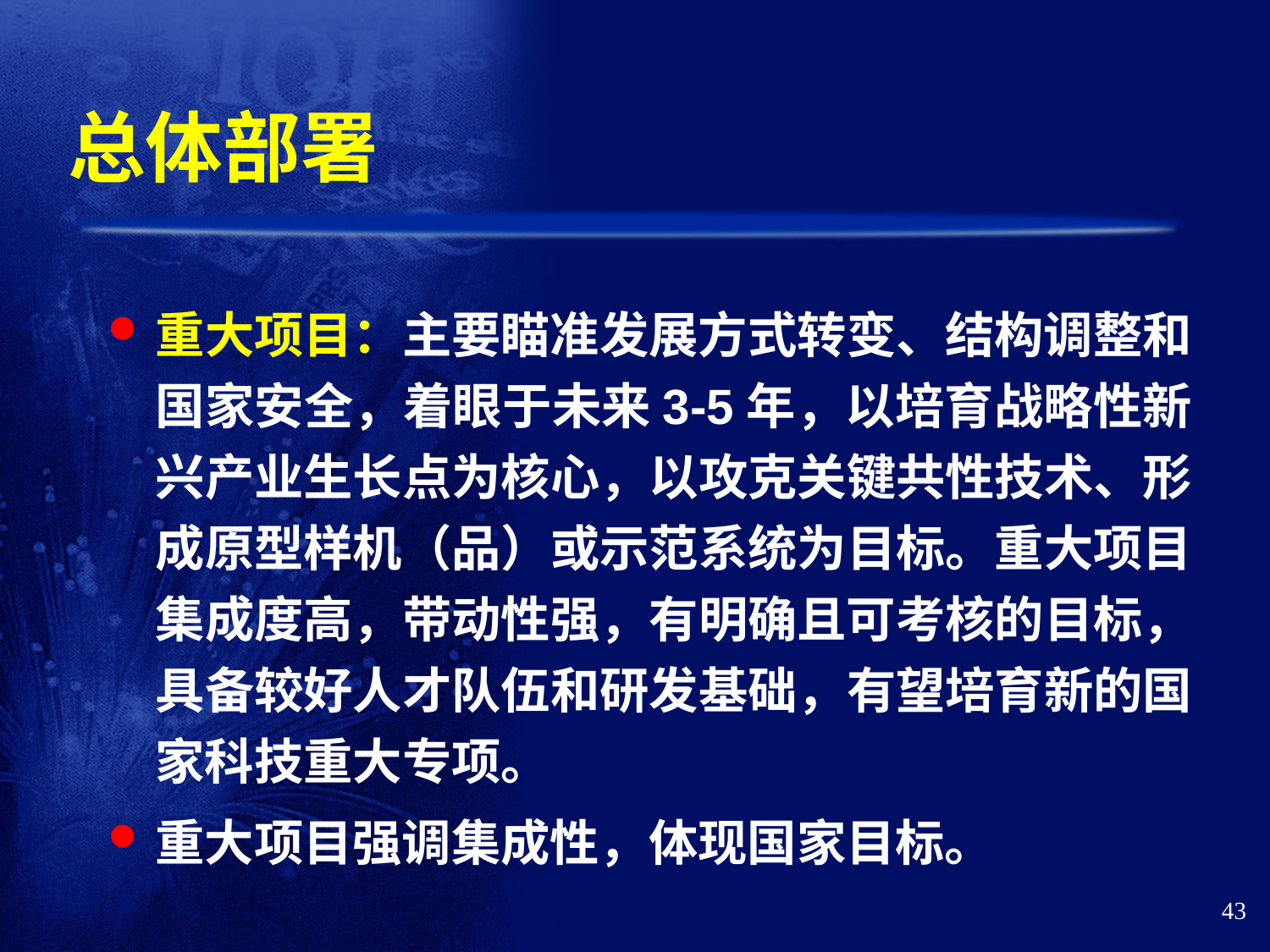

总体部署
重大项目：主要瞄准发展方式转变、结构调整和国家安全，着眼于未来3-5年，以培育战略性新兴产业生长点为核心，以攻克关键共性技术、形成原型样机（品）或示范系统为目标。重大项目集成度高，带动性强，有明确且可考核的目标，具备较好人才队伍和研发基础，有望培育新的国家科技重大专项。
重大项目强调集成性，体现国家目标。
43